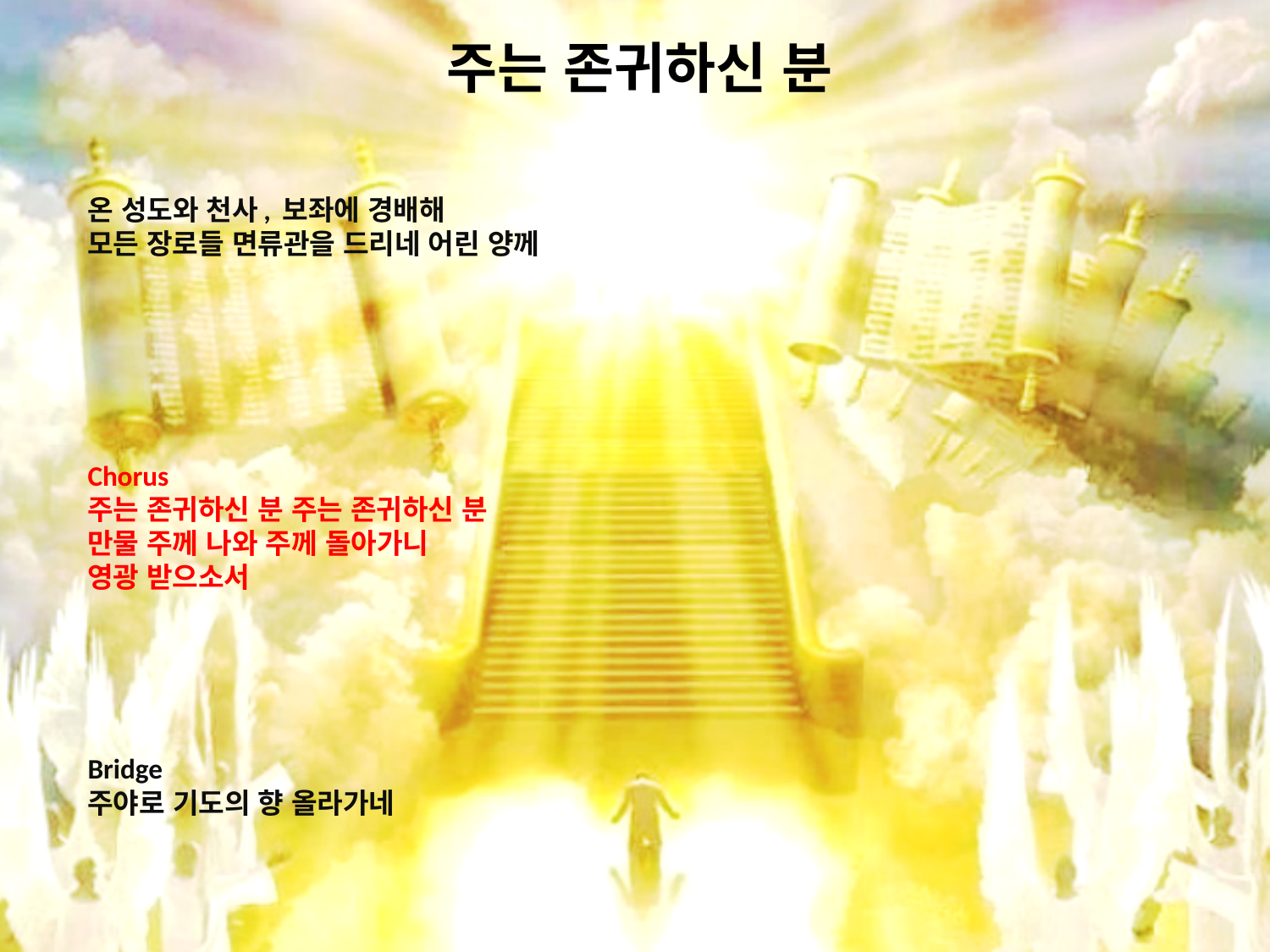

# 주는 존귀하신 분
온 성도와 천사, 보좌에 경배해
모든 장로들 면류관을 드리네 어린 양께

Chorus
주는 존귀하신 분 주는 존귀하신 분
만물 주께 나와 주께 돌아가니
영광 받으소서

Bridge
주야로 기도의 향 올라가네